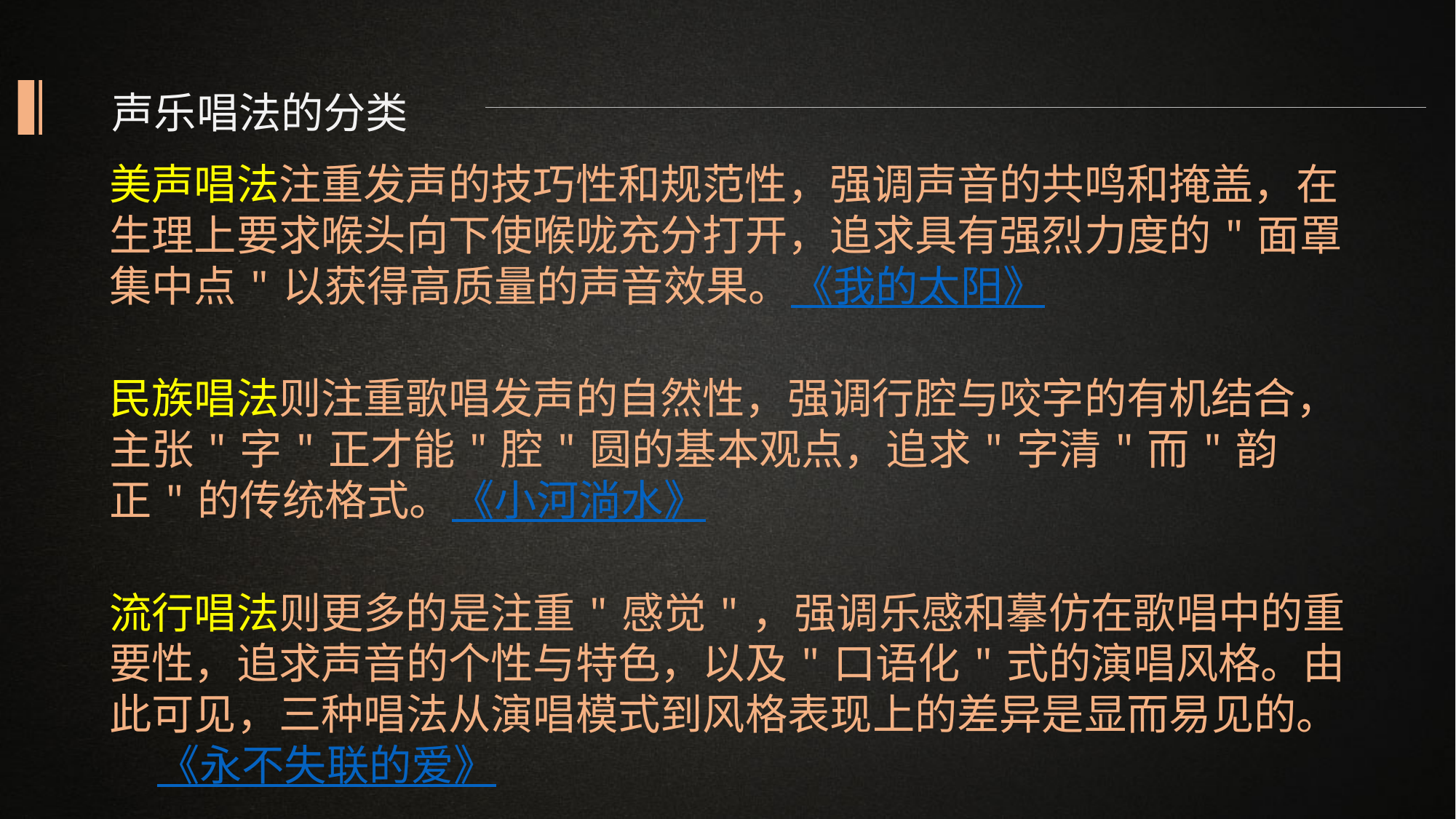

声乐唱法的分类

美声唱法注重发声的技巧性和规范性，强调声音的共鸣和掩盖，在生理上要求喉头向下使喉咙充分打开，追求具有强烈力度的"面罩集中点"以获得高质量的声音效果。《我的太阳》

民族唱法则注重歌唱发声的自然性，强调行腔与咬字的有机结合，主张"字"正才能"腔"圆的基本观点，追求"字清"而"韵正"的传统格式。《小河淌水》

流行唱法则更多的是注重"感觉"，强调乐感和摹仿在歌唱中的重要性，追求声音的个性与特色，以及"口语化"式的演唱风格。由此可见，三种唱法从演唱模式到风格表现上的差异是显而易见的。
    《永不失联的爱》